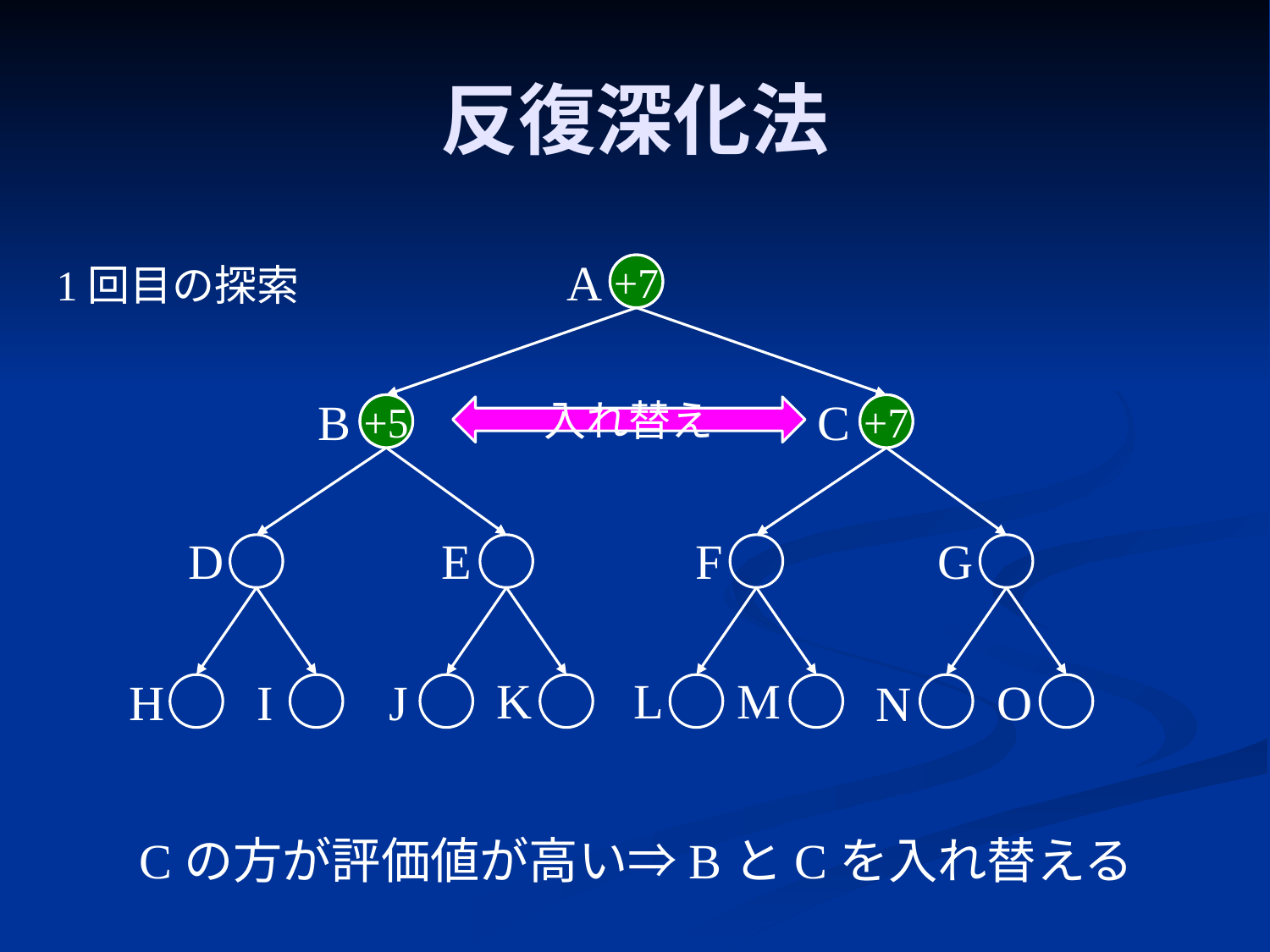

# 反復深化法
A

1回目の探索
+7
B

C

+5
+7
入れ替え
D

E

F

G

K

L

M

H

I

J

O

N

Cの方が評価値が高い⇒BとCを入れ替える